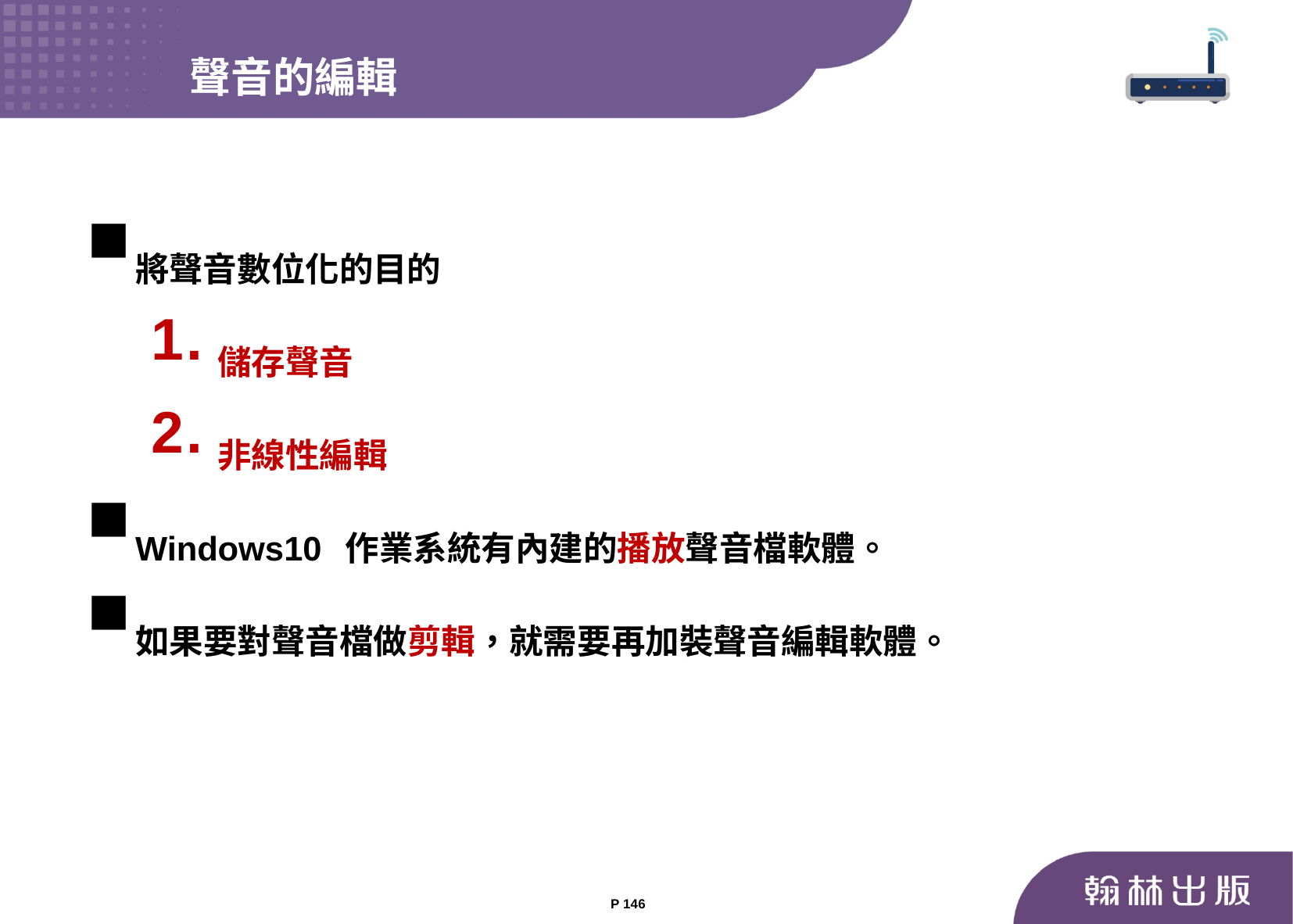

聲音的編輯
將聲音數位化的目的
儲存聲音
非線性編輯
Windows10 作業系統有內建的播放聲音檔軟體。
如果要對聲音檔做剪輯，就需要再加裝聲音編輯軟體。
P 146